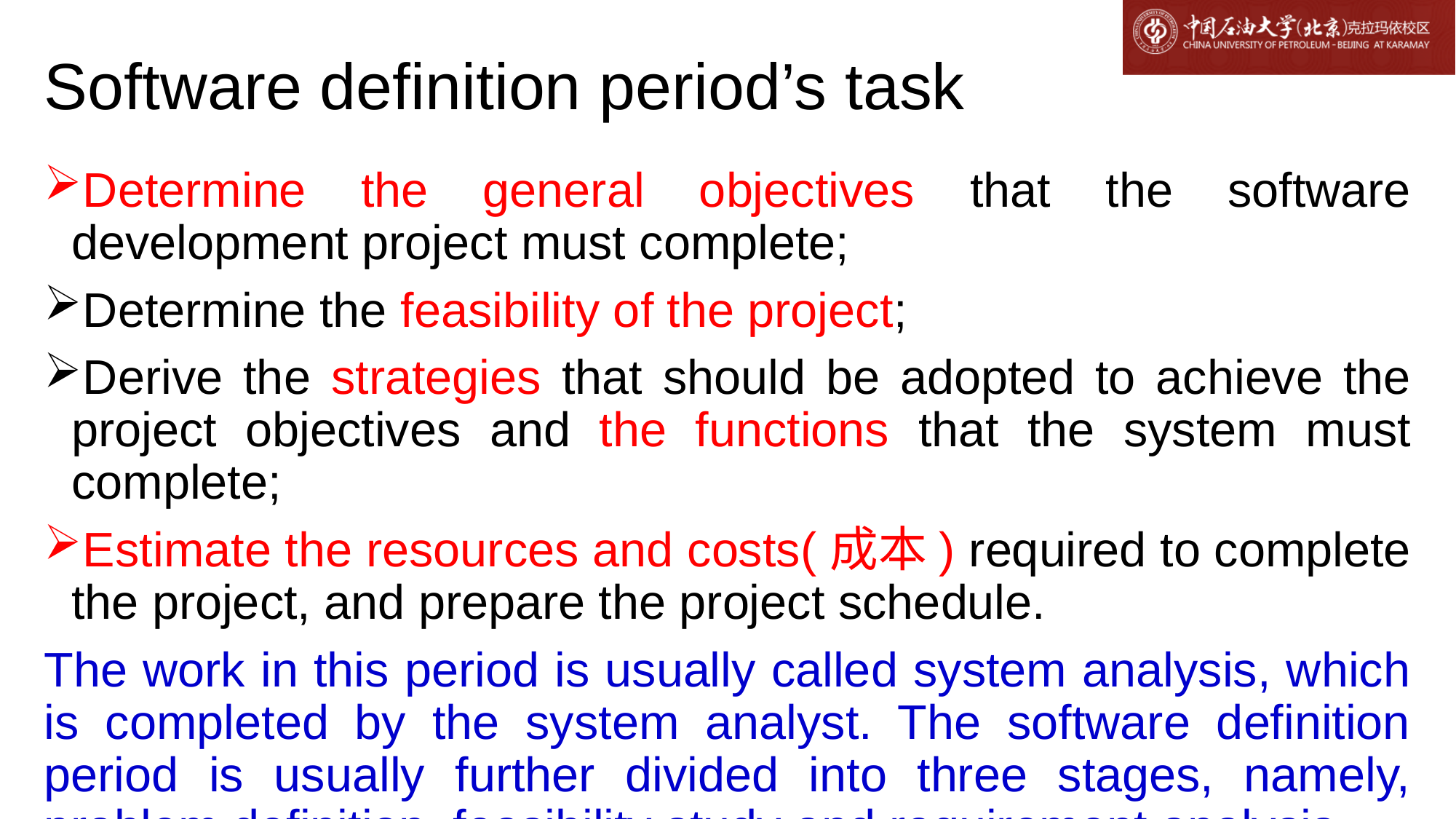

# Software definition period’s task
Determine the general objectives that the software development project must complete;
Determine the feasibility of the project;
Derive the strategies that should be adopted to achieve the project objectives and the functions that the system must complete;
Estimate the resources and costs(成本) required to complete the project, and prepare the project schedule.
The work in this period is usually called system analysis, which is completed by the system analyst. The software definition period is usually further divided into three stages, namely, problem definition, feasibility study and requirement analysis.